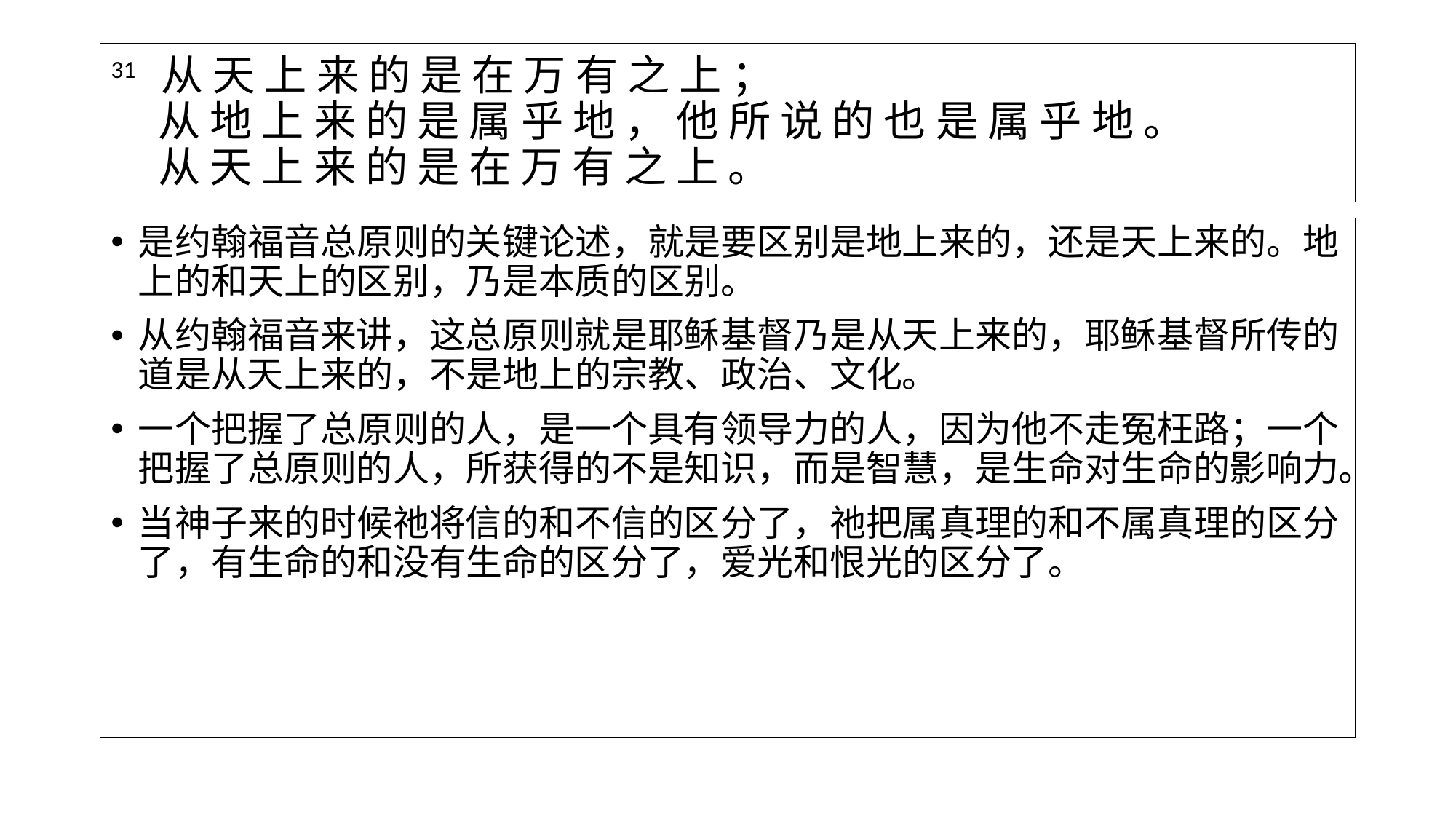

# 31  从 天 上 来 的 是 在 万 有 之 上 ； 从 地 上 来 的 是 属 乎 地 ， 他 所 说 的 也 是 属 乎 地 。 从 天 上 来 的 是 在 万 有 之 上 。
是约翰福音总原则的关键论述，就是要区别是地上来的，还是天上来的。地上的和天上的区别，乃是本质的区别。
从约翰福音来讲，这总原则就是耶稣基督乃是从天上来的，耶稣基督所传的道是从天上来的，不是地上的宗教、政治、文化。
一个把握了总原则的人，是一个具有领导力的人，因为他不走冤枉路；一个把握了总原则的人，所获得的不是知识，而是智慧，是生命对生命的影响力。
当神子来的时候祂将信的和不信的区分了，祂把属真理的和不属真理的区分了，有生命的和没有生命的区分了，爱光和恨光的区分了。